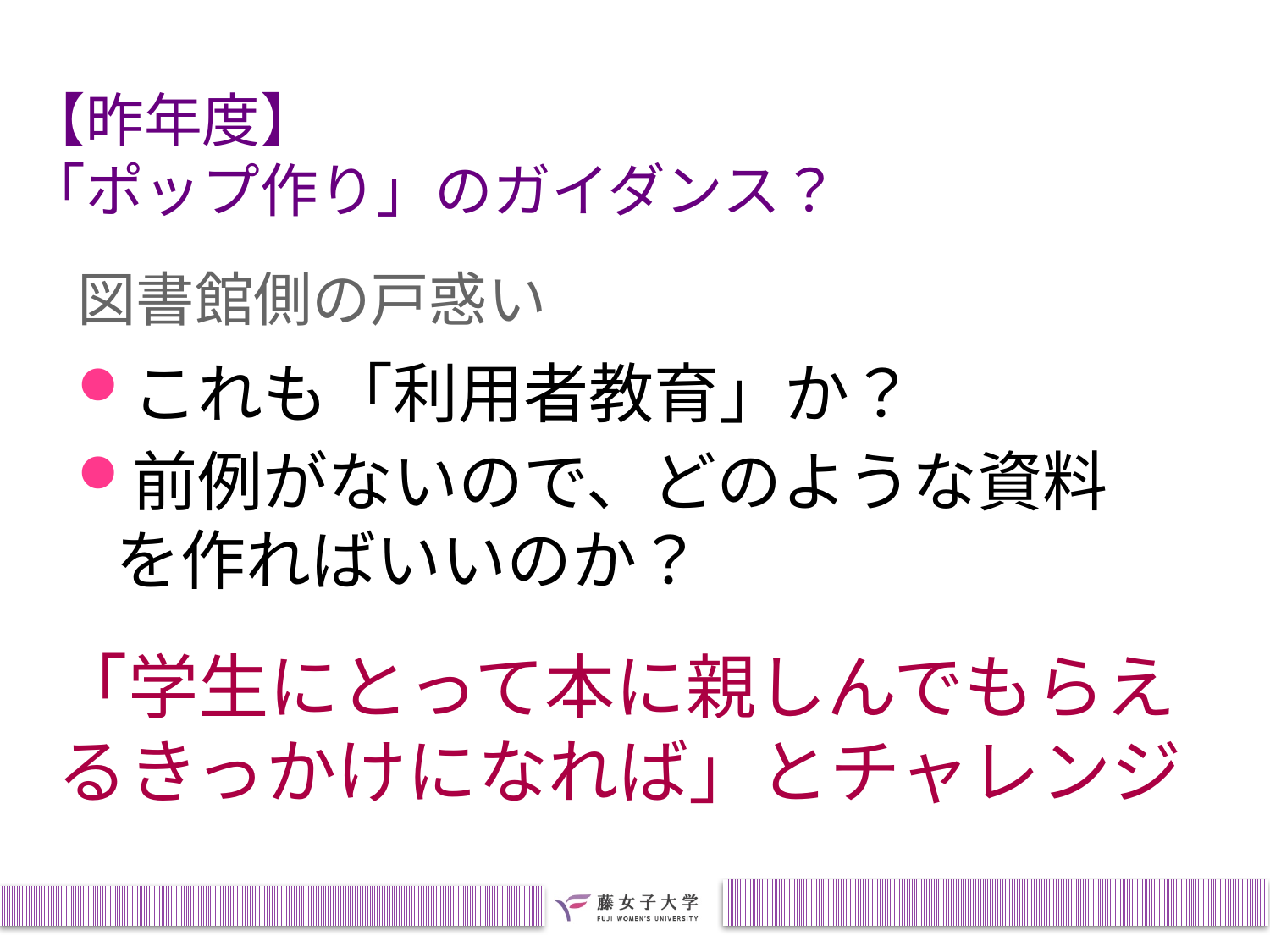

# 【昨年度】 「ポップ作り」のガイダンス？
図書館側の戸惑い
これも「利用者教育」か？
前例がないので、どのような資料を作ればいいのか？
「学生にとって本に親しんでもらえるきっかけになれば」とチャレンジ